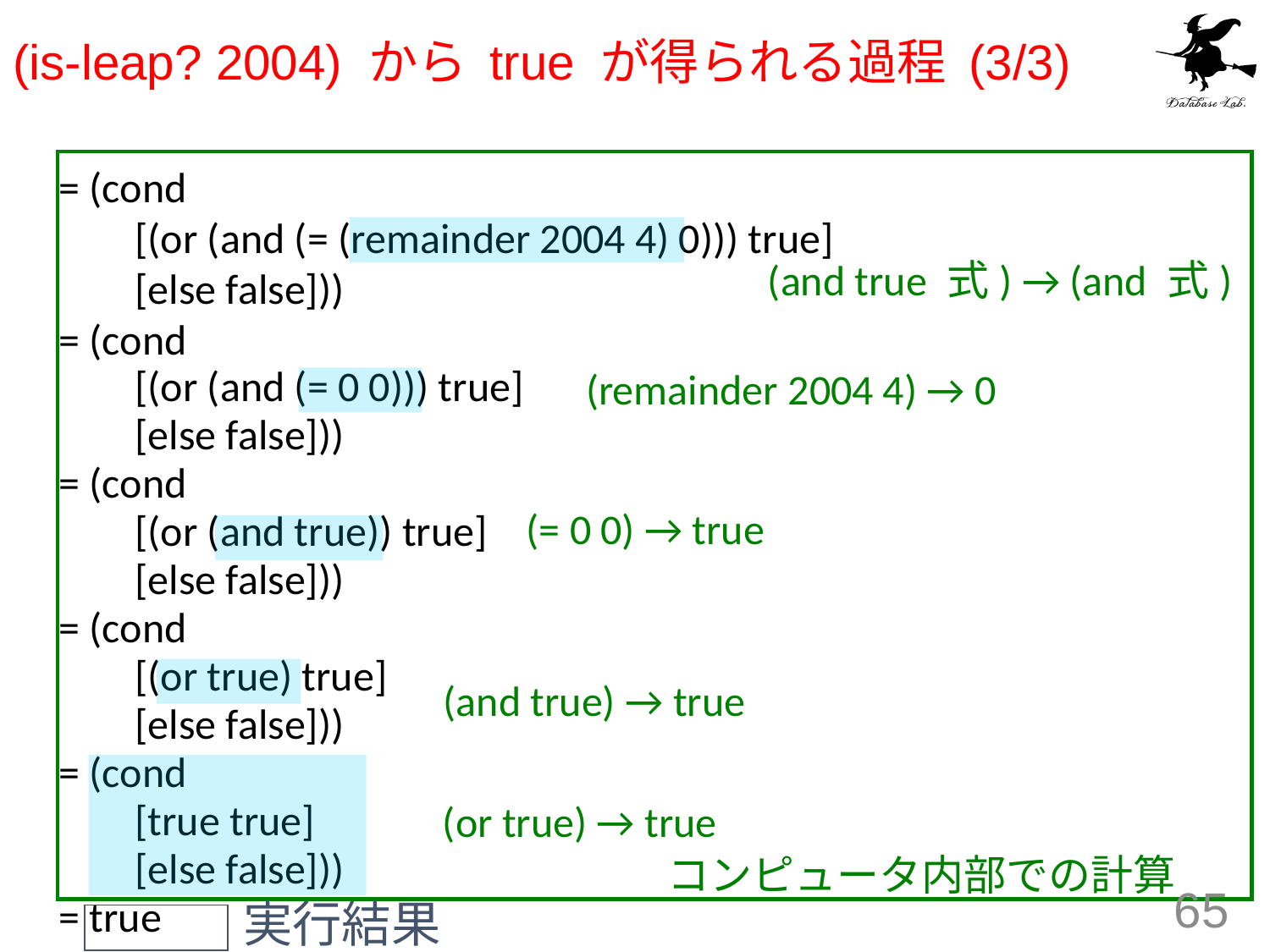

# (is-leap? 2004) から true が得られる過程 (3/3)

= (cond
        [(or (and (= (remainder 2004 4) 0))) true]
        [else false]))
= (cond
        [(or (and (= 0 0))) true]
        [else false]))
= (cond
        [(or (and true)) true]
        [else false]))
= (cond
        [(or true) true]
        [else false]))
= (cond
        [true true]
        [else false]))
= true

(and true 式) → (and 式)
(remainder 2004 4) → 0

(= 0 0) → true

(and true) → true

(or true) → true
コンピュータ内部での計算
65
実行結果